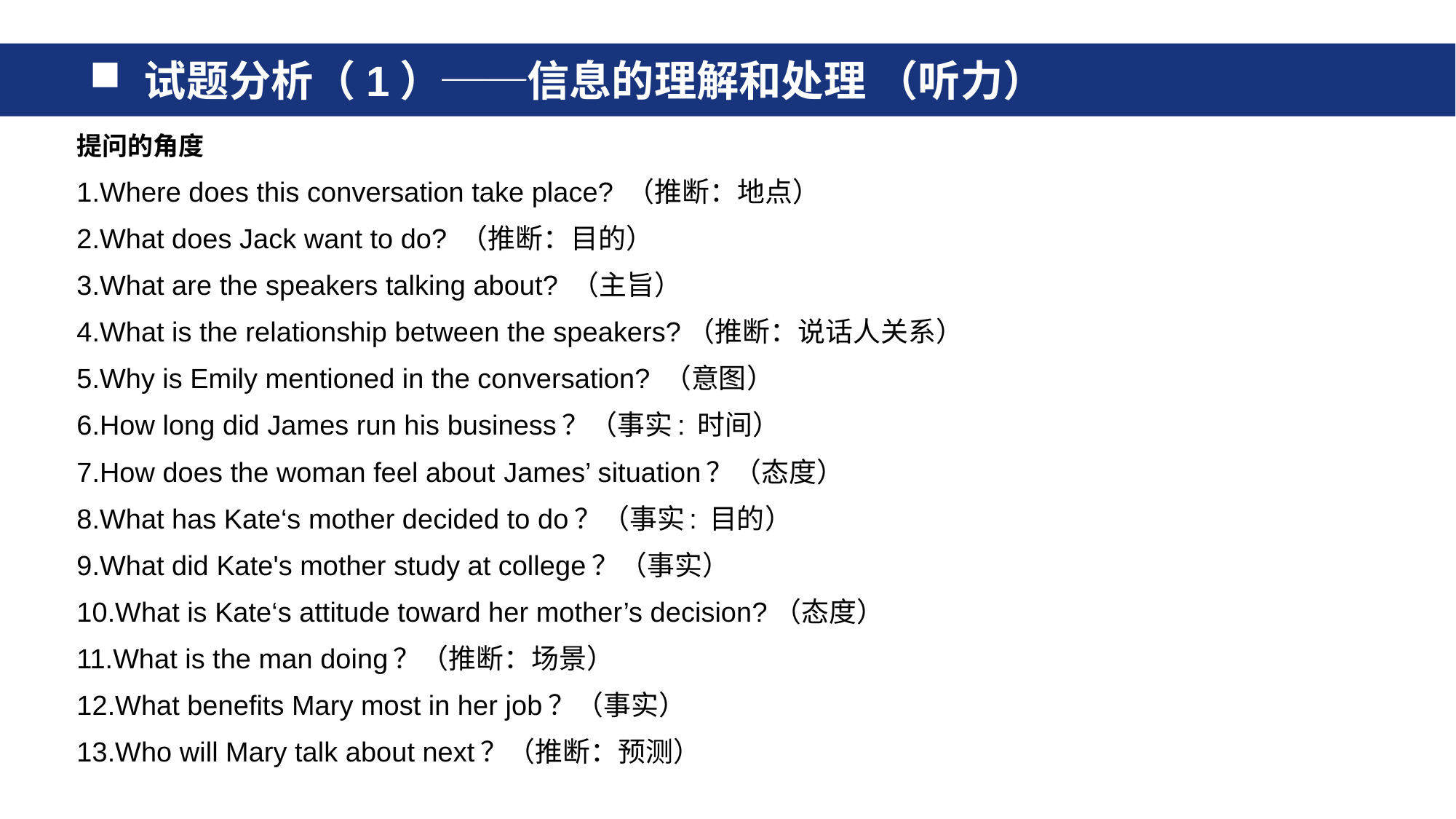

# 试题分析（1）──信息的理解和处理 （听力）
提问的角度
1.Where does this conversation take place? （推断：地点）
2.What does Jack want to do? （推断：目的）
3.What are the speakers talking about? （主旨）
4.What is the relationship between the speakers?（推断：说话人关系）
5.Why is Emily mentioned in the conversation? （意图）
6.How long did James run his business？（事实: 时间）
7.How does the woman feel about James’ situation？（态度）
8.What has Kate‘s mother decided to do？（事实: 目的）
9.What did Kate's mother study at college？（事实）
10.What is Kate‘s attitude toward her mother’s decision?（态度）
11.What is the man doing？（推断：场景）
12.What benefits Mary most in her job？（事实）
13.Who will Mary talk about next？（推断：预测）